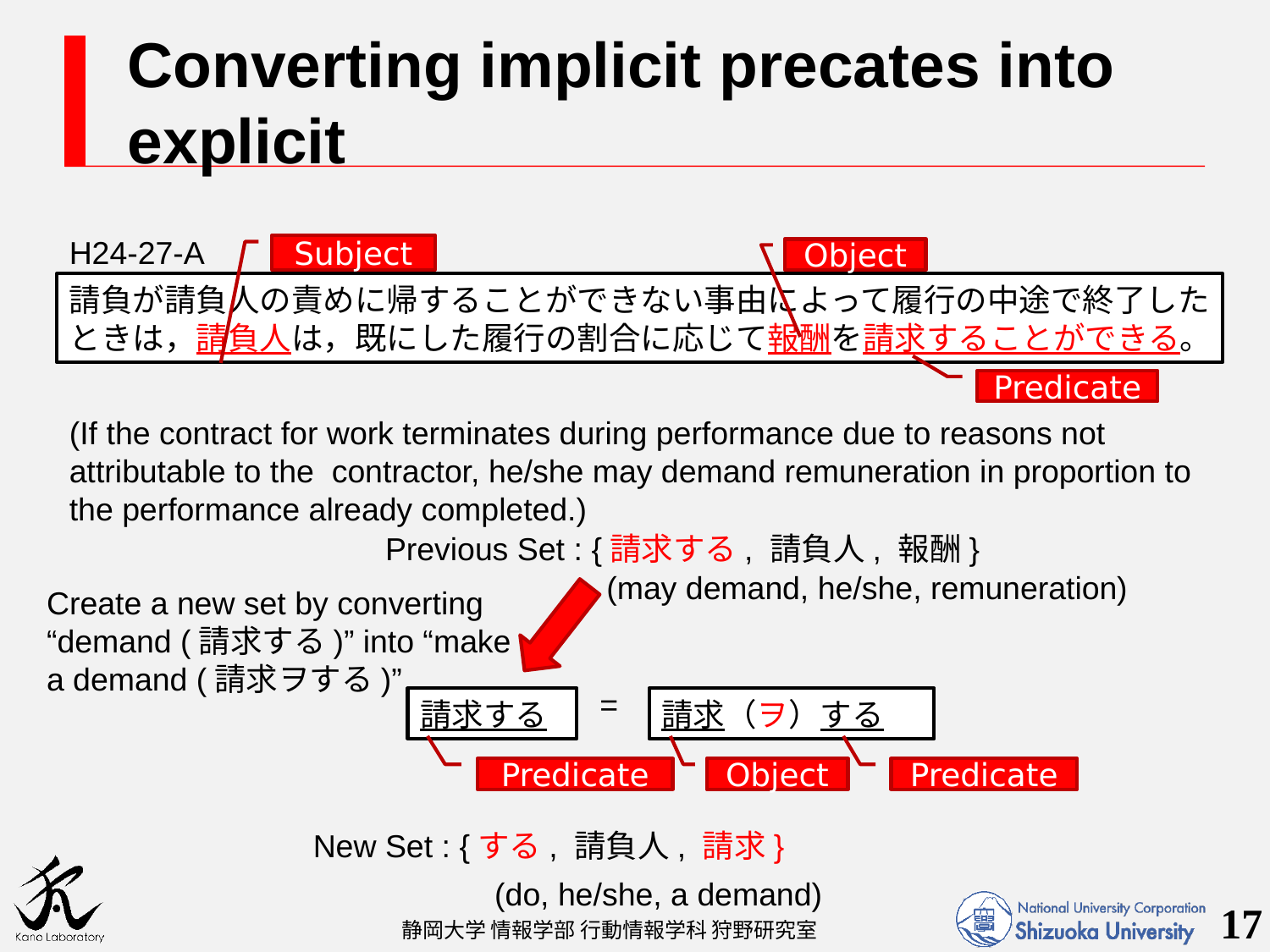

# Converting implicit precates into explicit
H24-27-A
Subject
Object
請負が請負人の責めに帰することができない事由によって履行の中途で終了したときは，請負人は，既にした履行の割合に応じて報酬を請求することができる。
Predicate
(If the contract for work terminates during performance due to reasons not attributable to the  contractor, he/she may demand remuneration in proportion to the performance already completed.)
Previous Set : {請求する, 請負人, 報酬}
(may demand, he/she, remuneration)

Create a new set by converting “demand (請求する)” into “make a demand (請求ヲする)”
=
請求する
請求（ヲ）する
Predicate
Object
Predicate
New Set : {する, 請負人, 請求}
(do, he/she, a demand)
17